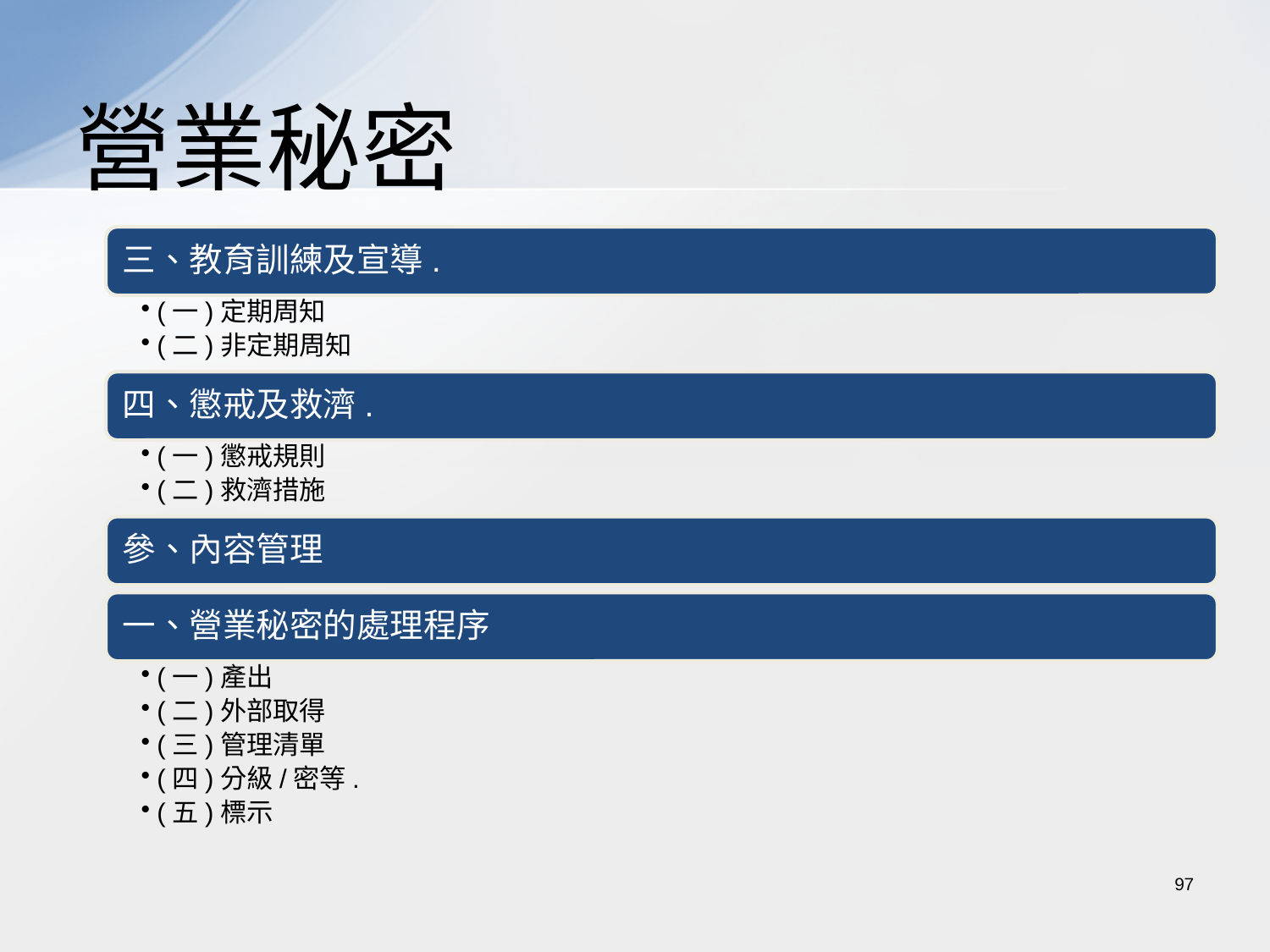

# 營業秘密
三、教育訓練及宣導.
(一)定期周知
(二)非定期周知
四、懲戒及救濟.
(一)懲戒規則
(二)救濟措施
參、內容管理
一、營業秘密的處理程序
(一)產出
(二)外部取得
(三)管理清單
(四)分級/密等.
(五)標示
97